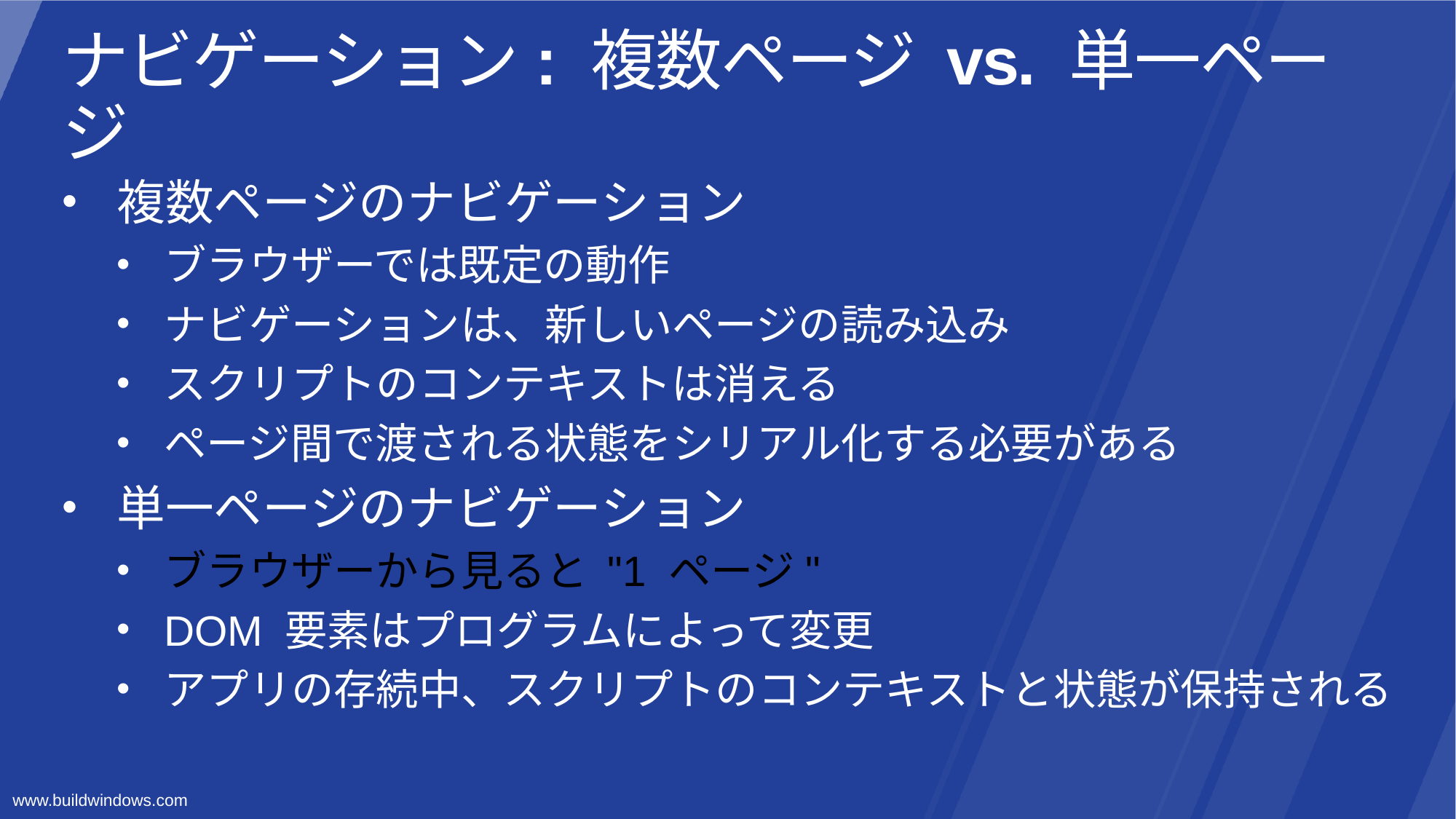

# ナビゲーション: 複数ページ vs. 単一ページ
複数ページのナビゲーション
ブラウザーでは既定の動作
ナビゲーションは、新しいページの読み込み
スクリプトのコンテキストは消える
ページ間で渡される状態をシリアル化する必要がある
単一ページのナビゲーション
ブラウザーから見ると "1 ページ"
DOM 要素はプログラムによって変更
アプリの存続中、スクリプトのコンテキストと状態が保持される